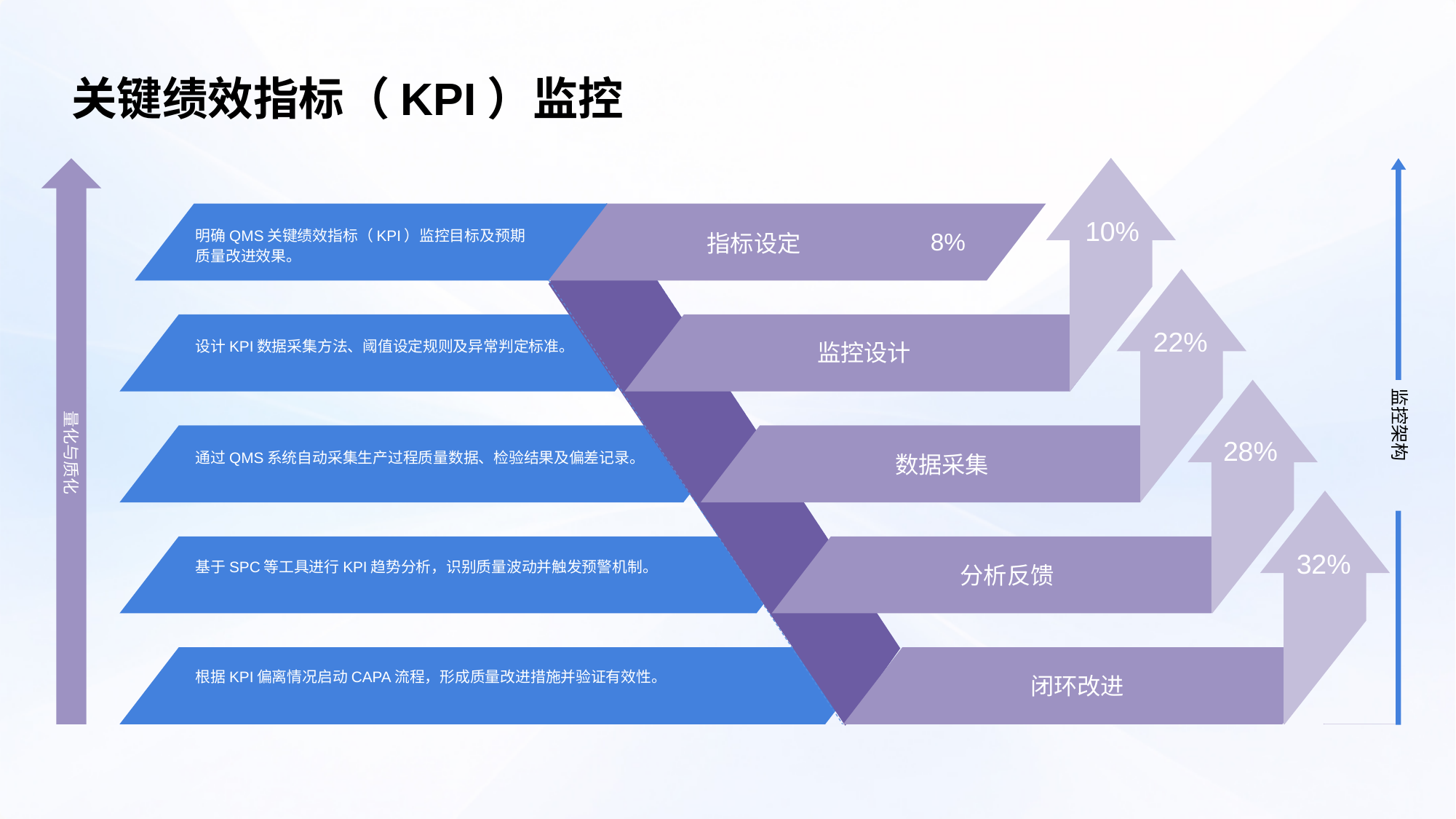

关键绩效指标（KPI）监控

10%
明确QMS关键绩效指标（KPI）监控目标及预期质量改进效果。
8%
指标设定

量化与质化

22%
设计KPI数据采集方法、阈值设定规则及异常判定标准。
监控设计

监控架构

28%
通过QMS系统自动采集生产过程质量数据、检验结果及偏差记录。
数据采集

32%
基于SPC等工具进行KPI趋势分析，识别质量波动并触发预警机制。
分析反馈

根据KPI偏离情况启动CAPA流程，形成质量改进措施并验证有效性。
闭环改进